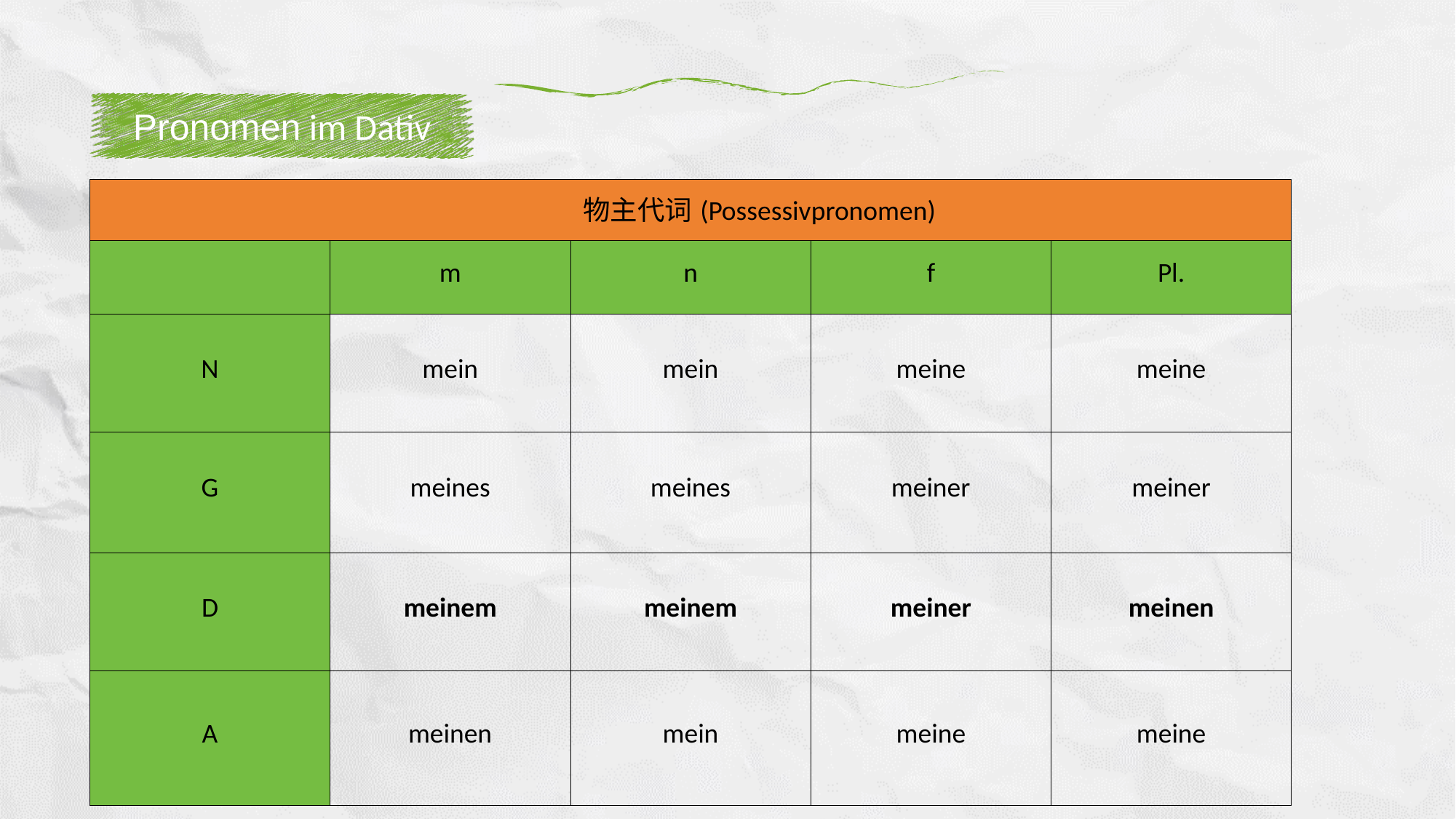

Pronomen im Dativ
| 物主代词(Possessivpronomen) |  |  |  |  |
| --- | --- | --- | --- | --- |
|  | m | n | f | Pl. |
| N | mein | mein | meine | meine |
| G | meines | meines | meiner | meiner |
| D | meinem | meinem | meiner | meinen |
| A | meinen | mein | meine | meine |